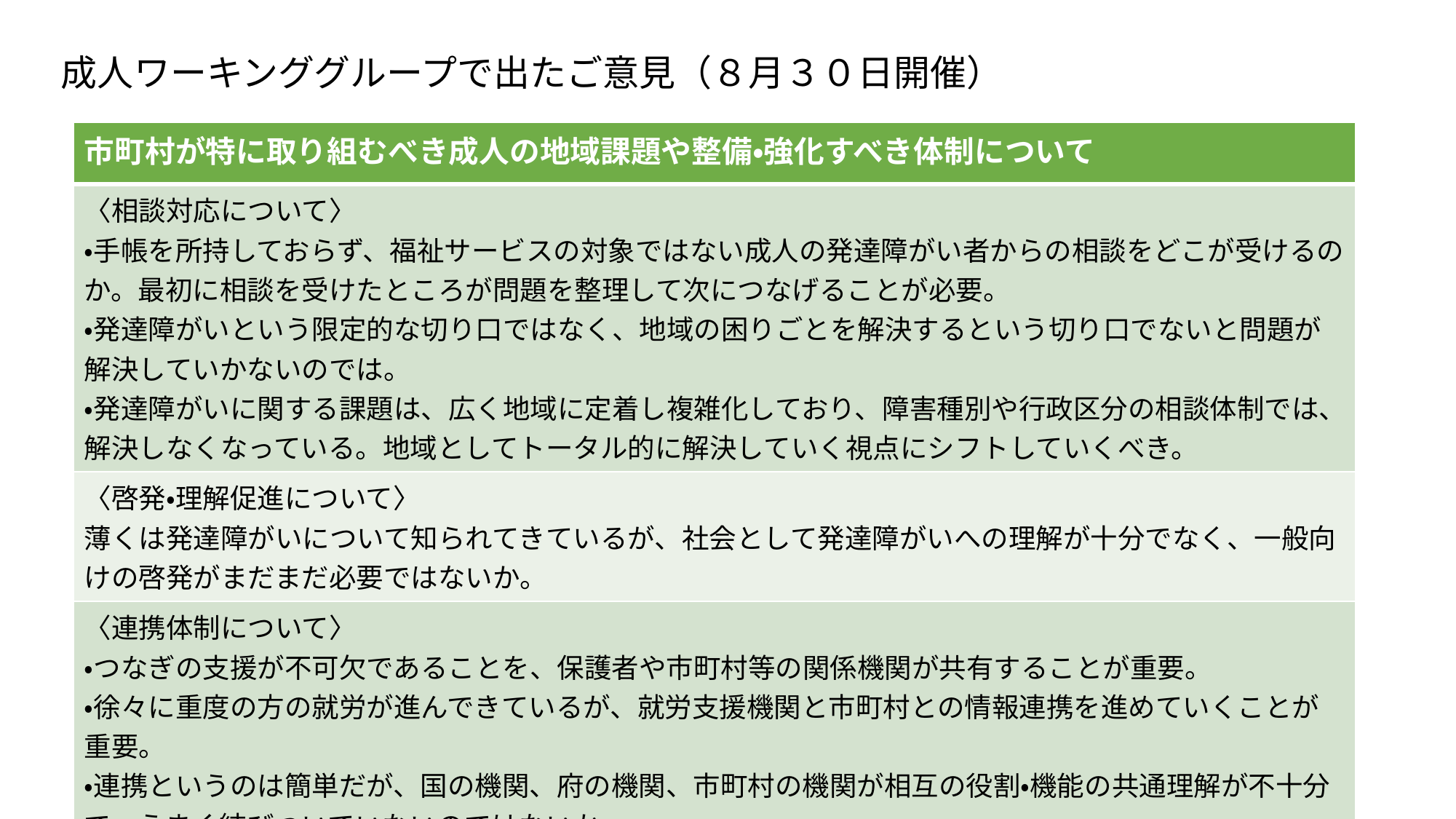

成人ワーキンググループで出たご意見（８月３０日開催）
| 市町村が特に取り組むべき成人の地域課題や整備・強化すべき体制について |
| --- |
| 〈相談対応について〉 ・手帳を所持しておらず、福祉サービスの対象ではない成人の発達障がい者からの相談をどこが受けるのか。最初に相談を受けたところが問題を整理して次につなげることが必要。 ・発達障がいという限定的な切り口ではなく、地域の困りごとを解決するという切り口でないと問題が解決していかないのでは。 ・発達障がいに関する課題は、広く地域に定着し複雑化しており、障害種別や行政区分の相談体制では、解決しなくなっている。地域としてトータル的に解決していく視点にシフトしていくべき。 |
| 〈啓発・理解促進について〉 薄くは発達障がいについて知られてきているが、社会として発達障がいへの理解が十分でなく、一般向けの啓発がまだまだ必要ではないか。 |
| 〈連携体制について〉 ・つなぎの支援が不可欠であることを、保護者や市町村等の関係機関が共有することが重要。 ・徐々に重度の方の就労が進んできているが、就労支援機関と市町村との情報連携を進めていくことが重要。 ・連携というのは簡単だが、国の機関、府の機関、市町村の機関が相互の役割・機能の共通理解が不十分で、うまく結びついていないのではないか。 |
36